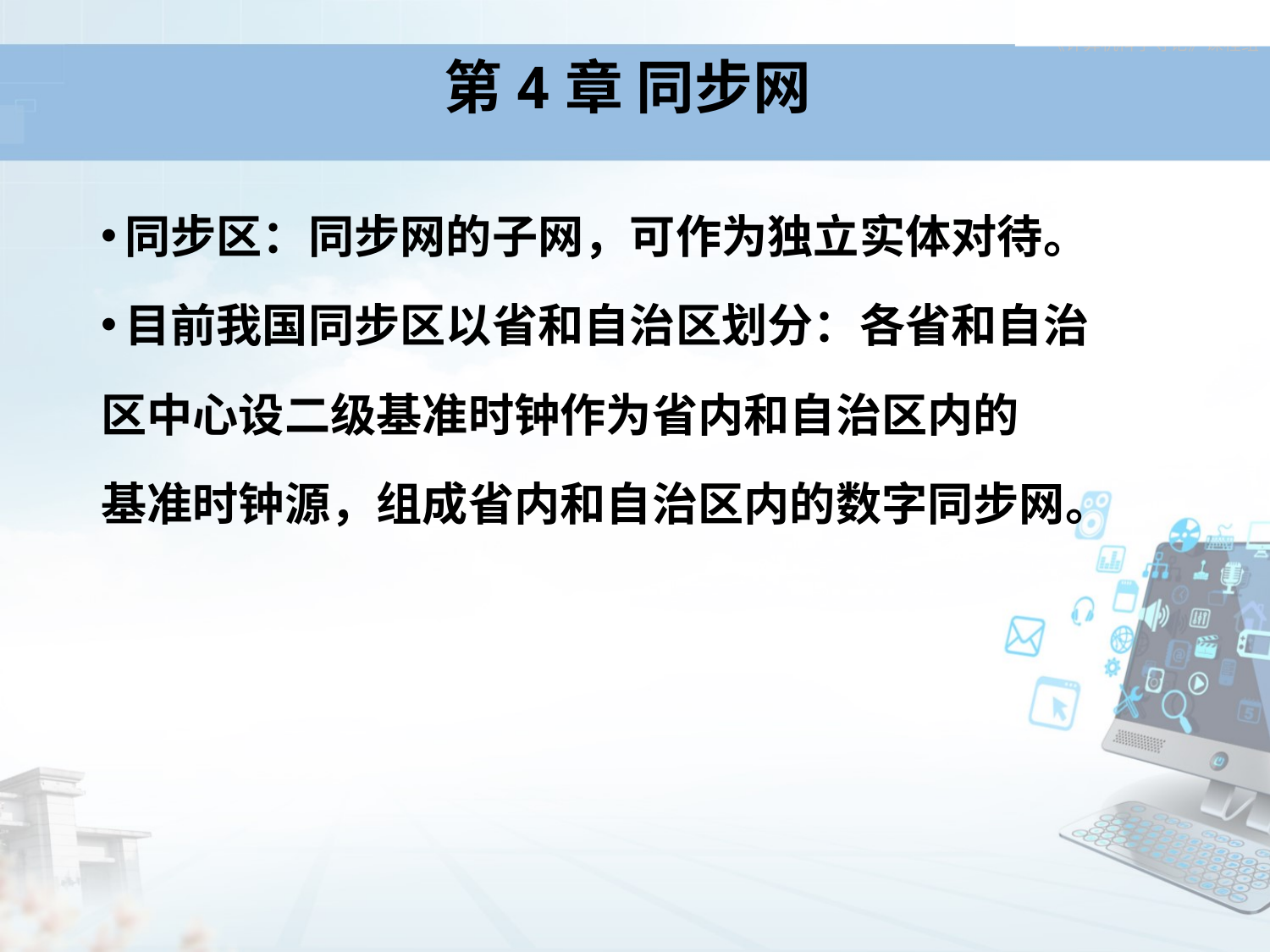

# 第4章 同步网
同步区：同步网的子网，可作为独立实体对待。
目前我国同步区以省和自治区划分：各省和自治
区中心设二级基准时钟作为省内和自治区内的
基准时钟源，组成省内和自治区内的数字同步网。